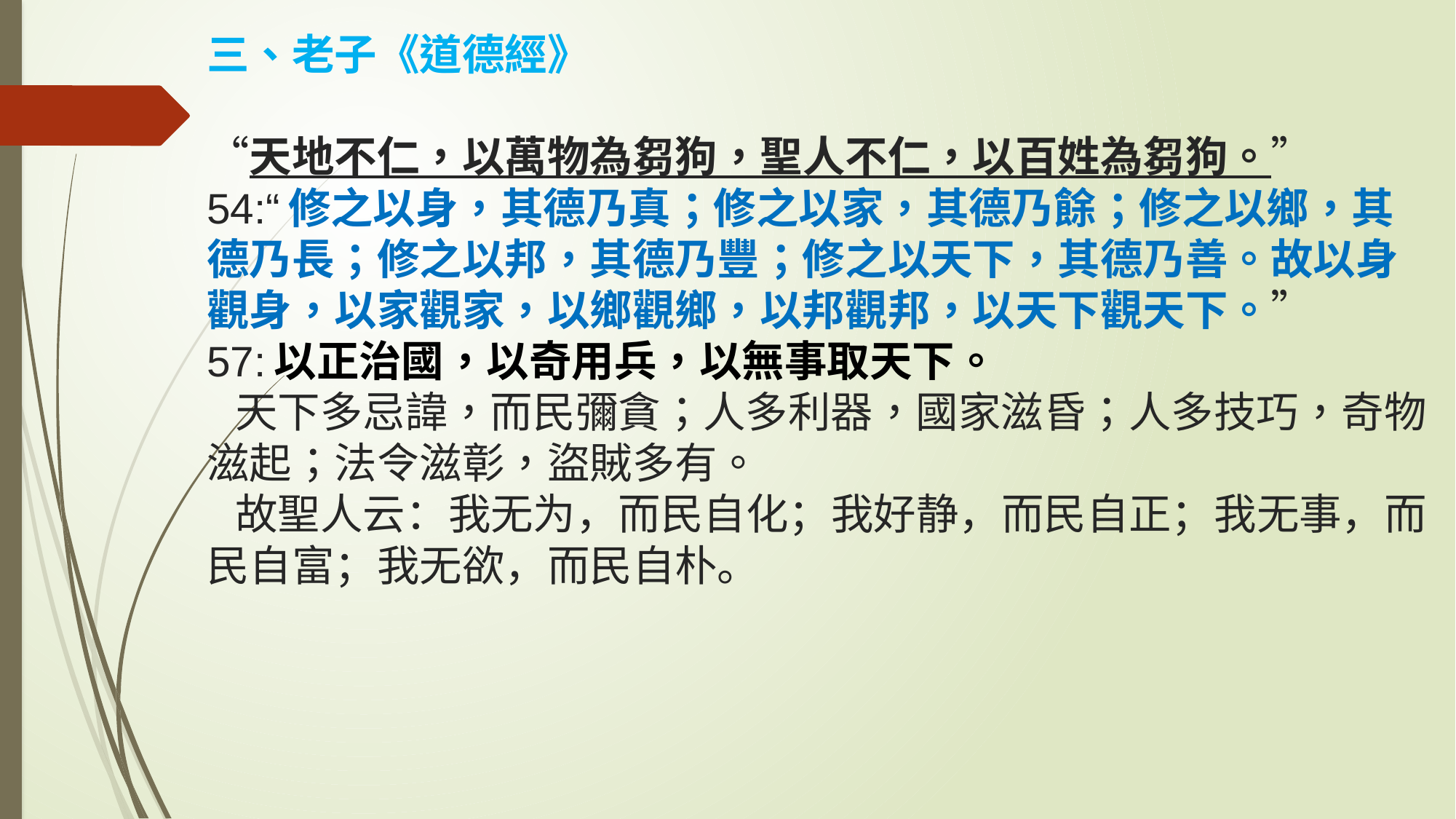

# 三、老子《道德經》 “天地不仁，以萬物為芻狗，聖人不仁，以百姓為芻狗。” 54:“修之以身，其德乃真；修之以家，其德乃餘；修之以鄉，其德乃長；修之以邦，其德乃豐；修之以天下，其德乃善。故以身觀身，以家觀家，以鄉觀鄉，以邦觀邦，以天下觀天下。” 57:以正治國，以奇用兵，以無事取天下。 天下多忌諱，而民彌貪；人多利器，國家滋昏；人多技巧，奇物滋起；法令滋彰，盜賊多有。 故聖人云：我无为，而民自化；我好静，而民自正；我无事，而民自富；我无欲，而民自朴。